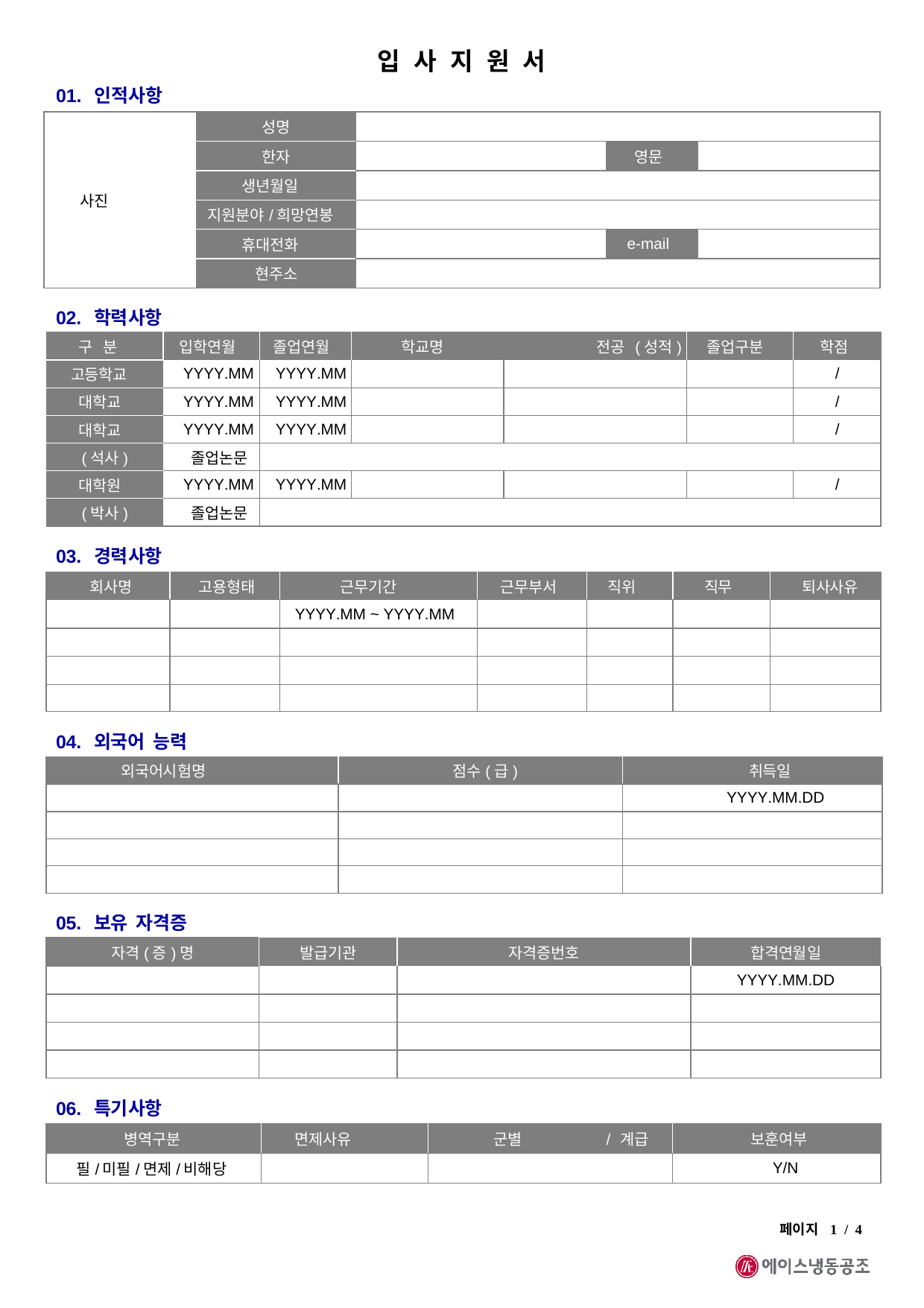

입  사  지  원  서
01. 인적사항
| 사진 | 성명 |  |  |  |
| --- | --- | --- | --- | --- |
|  | 한자 |  | 영문 |  |
|  | 생년월일 |  |  |  |
|  | 지원분야/희망연봉 |  |  |  |
|  | 휴대전화 |  | e-mail |  |
|  | 현주소 |  |  |  |
02. 학력사항
| 구 분 | 입학연월 | 졸업연월 | 학교명 전공 (성적) |  | 졸업구분 | 학점 |
| --- | --- | --- | --- | --- | --- | --- |
| 고등학교 | YYYY.MM | YYYY.MM |  |  |  | / |
| 대학교 | YYYY.MM | YYYY.MM |  |  |  | / |
| 대학교 | YYYY.MM | YYYY.MM |  |  |  | / |
| (석사) | 졸업논문 |  |  |  |  |  |
| 대학원 | YYYY.MM | YYYY.MM |  |  |  | / |
| (박사) | 졸업논문 |  |  |  |  |  |
03. 경력사항
| 회사명 | 고용형태 | 근무기간 | 근무부서 | 직위 | 직무 | 퇴사사유 |
| --- | --- | --- | --- | --- | --- | --- |
|  |  | YYYY.MM ~ YYYY.MM |  |  |  |  |
|  |  |  |  |  |  |  |
|  |  |  |  |  |  |  |
|  |  |  |  |  |  |  |
04. 외국어 능력
| 외국어시험명 | 점수(급) | 취득일 |
| --- | --- | --- |
|  |  | YYYY.MM.DD |
|  |  |  |
|  |  |  |
|  |  |  |
05. 보유 자격증
| 자격(증)명 | 발급기관 | 자격증번호 | 합격연월일 |
| --- | --- | --- | --- |
|  |  |  | YYYY.MM.DD |
|  |  |  |  |
|  |  |  |  |
|  |  |  |  |
06. 특기사항
| 병역구분 | 면제사유 | 군별 / 계급 | 보훈여부 |
| --- | --- | --- | --- |
| 필/미필/면제/비해당 |  |  | Y/N |
페이지  1  /  4